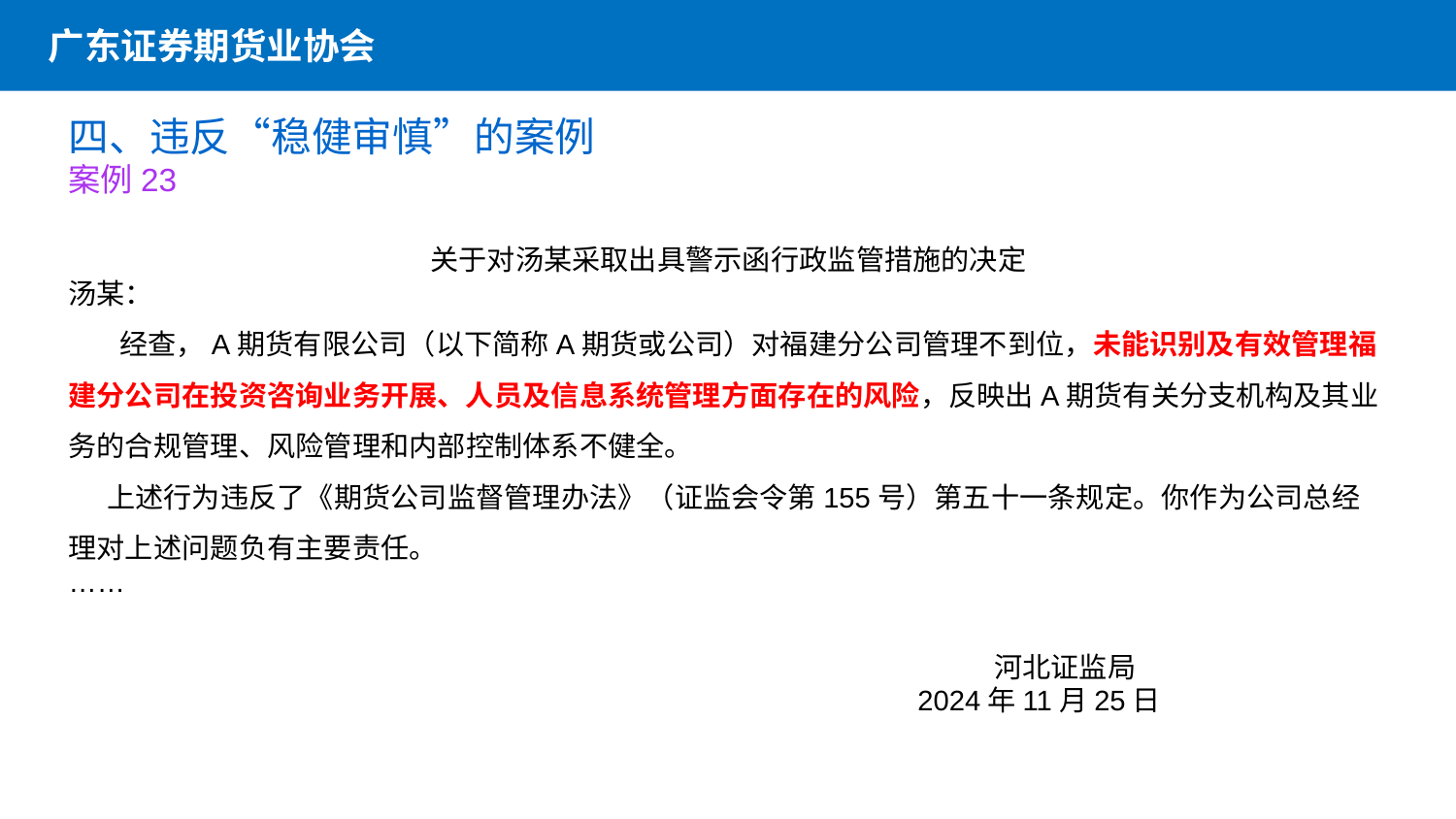

广东证券期货业协会
四、违反“稳健审慎”的案例
案例23

关于对汤某采取出具警示函行政监管措施的决定
汤某：
       经查，A期货有限公司（以下简称A期货或公司）对福建分公司管理不到位，未能识别及有效管理福建分公司在投资咨询业务开展、人员及信息系统管理方面存在的风险，反映出A期货有关分支机构及其业务的合规管理、风险管理和内部控制体系不健全。
     上述行为违反了《期货公司监督管理办法》（证监会令第155号）第五十一条规定。你作为公司总经理对上述问题负有主要责任。
……

                                                                                                         河北证监局
　　　　　　　                                                                                                      2024年11月25日